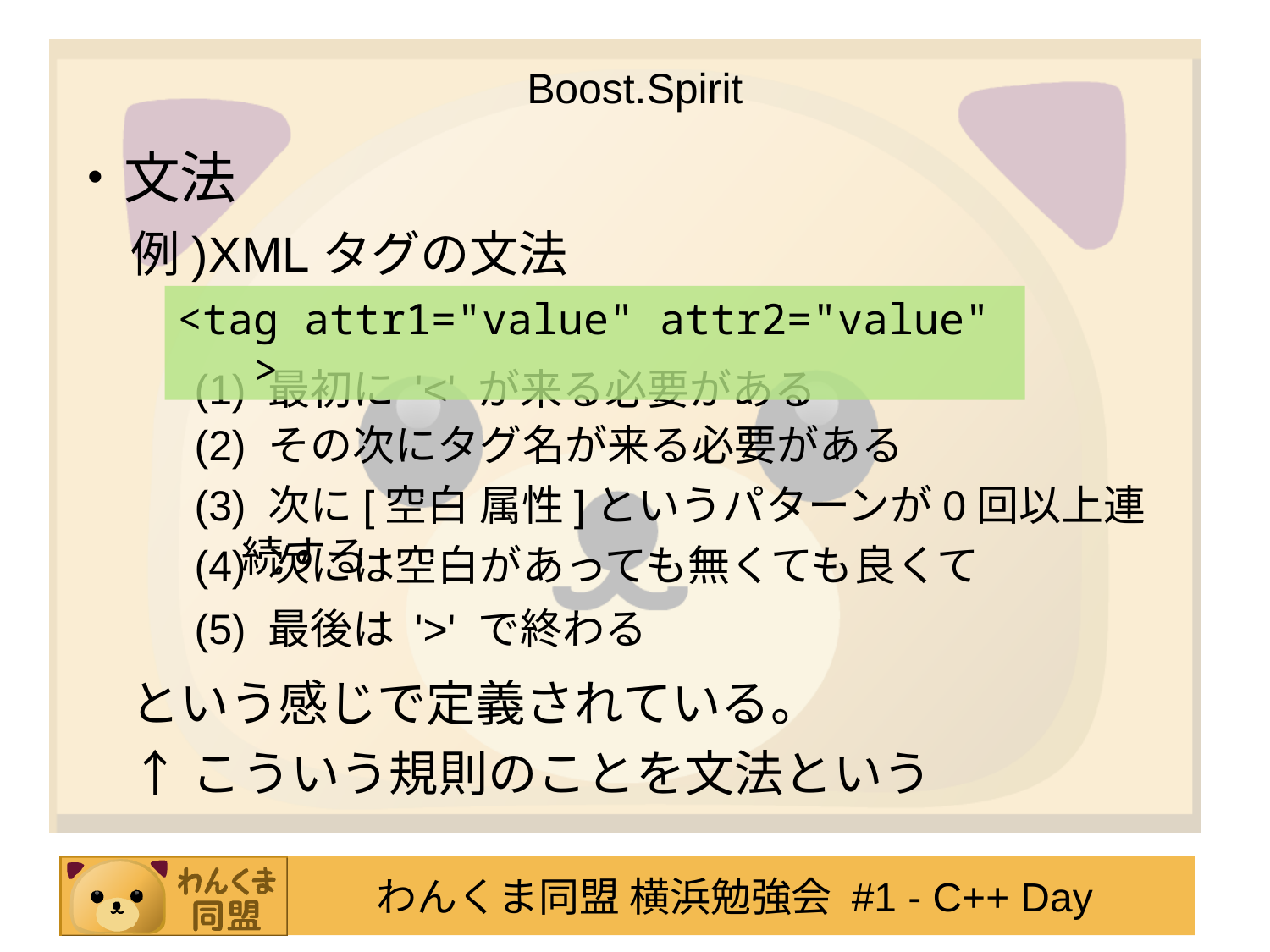

Boost.Spirit
・文法
例)XMLタグの文法
<tag attr1="value" attr2="value"    >
(1) 最初に '<' が来る必要がある
(2) その次にタグ名が来る必要がある
(3) 次に[空白 属性]というパターンが0回以上連続する
(4) 次には空白があっても無くても良くて
(5) 最後は '>' で終わる
という感じで定義されている。
↑こういう規則のことを文法という